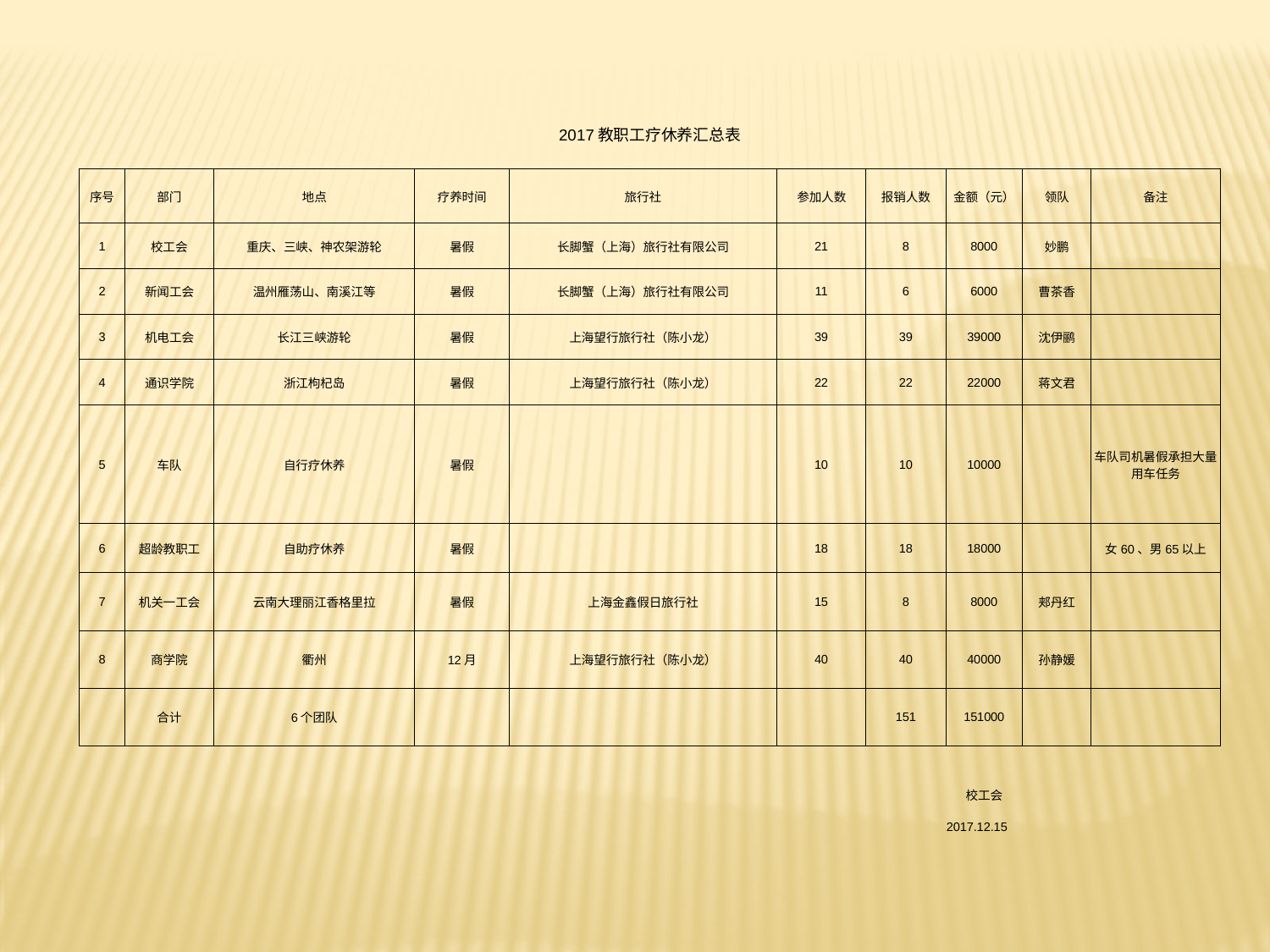

| 2017教职工疗休养汇总表 |  |  |  |  |  |  |  |  |  |
| --- | --- | --- | --- | --- | --- | --- | --- | --- | --- |
| 序号 | 部门 | 地点 | 疗养时间 | 旅行社 | 参加人数 | 报销人数 | 金额（元） | 领队 | 备注 |
| 1 | 校工会 | 重庆、三峡、神农架游轮 | 暑假 | 长脚蟹（上海）旅行社有限公司 | 21 | 8 | 8000 | 妙鹏 |  |
| 2 | 新闻工会 | 温州雁荡山、南溪江等 | 暑假 | 长脚蟹（上海）旅行社有限公司 | 11 | 6 | 6000 | 曹茶香 |  |
| 3 | 机电工会 | 长江三峡游轮 | 暑假 | 上海望行旅行社（陈小龙） | 39 | 39 | 39000 | 沈伊鹂 |  |
| 4 | 通识学院 | 浙江枸杞岛 | 暑假 | 上海望行旅行社（陈小龙） | 22 | 22 | 22000 | 蒋文君 |  |
| 5 | 车队 | 自行疗休养 | 暑假 |  | 10 | 10 | 10000 |  | 车队司机暑假承担大量用车任务 |
| 6 | 超龄教职工 | 自助疗休养 | 暑假 |  | 18 | 18 | 18000 |  | 女60、男65以上 |
| 7 | 机关一工会 | 云南大理丽江香格里拉 | 暑假 | 上海金鑫假日旅行社 | 15 | 8 | 8000 | 郏丹红 |  |
| 8 | 商学院 | 衢州 | 12月 | 上海望行旅行社（陈小龙） | 40 | 40 | 40000 | 孙静媛 |  |
|  | 合计 | 6个团队 |  |  |  | 151 | 151000 |  |  |
|  |  |  |  |  |  |  |  |  |  |
|  |  |  |  |  |  |  | 校工会 |  |  |
|  |  |  |  |  |  |  | 2017.12.15 |  |  |